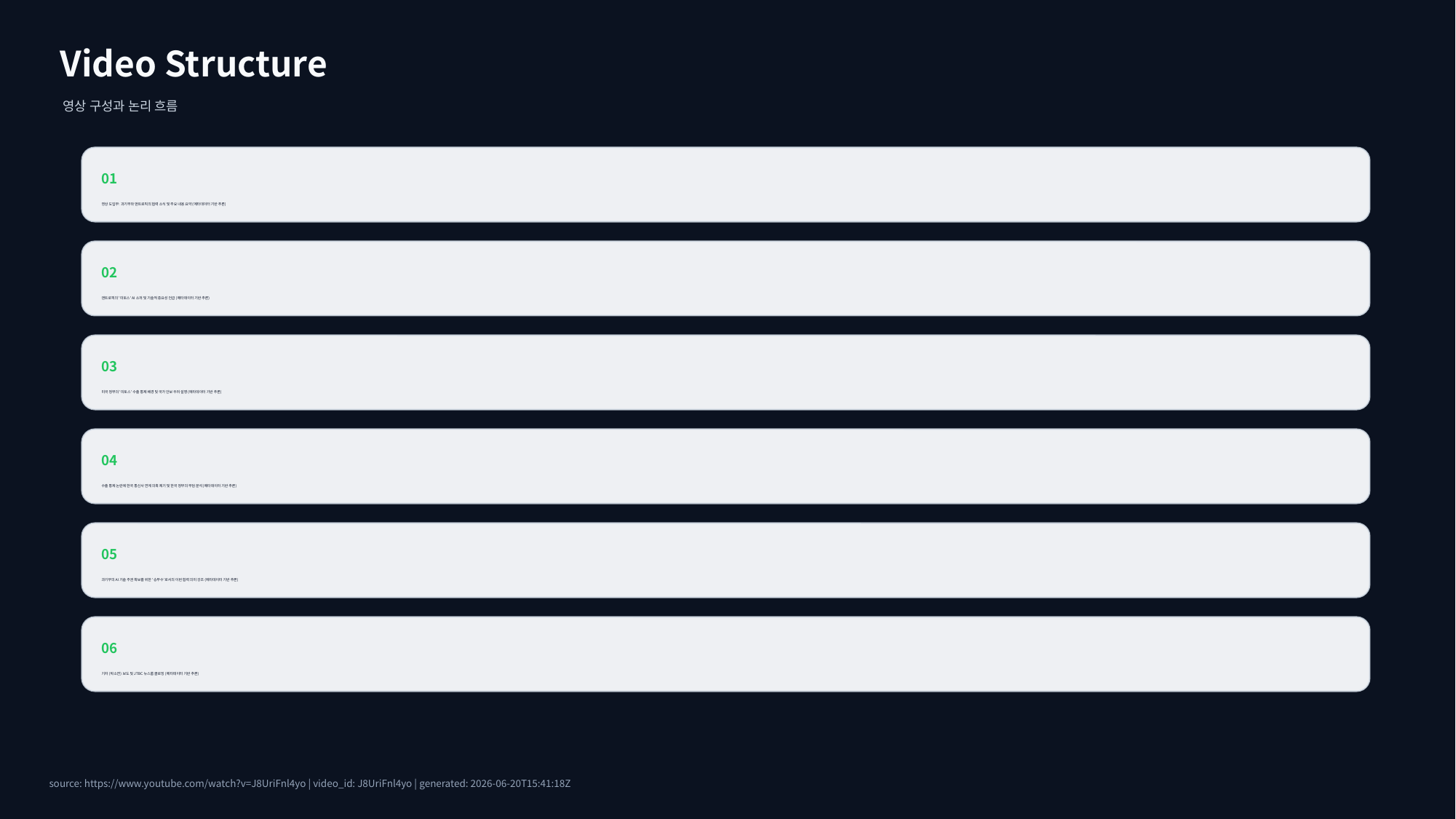

Video Structure
영상 구성과 논리 흐름

01
영상 도입부: 과기부와 앤트로픽의 협력 소식 및 주요 내용 요약 (메타데이터 기반 추론)

02
앤트로픽의 '미토스' AI 소개 및 기술적 중요성 언급 (메타데이터 기반 추론)

03
미국 정부의 '미토스' 수출 통제 배경 및 국가 안보 우려 설명 (메타데이터 기반 추론)

04
수출 통제 논란에 한국 통신사 연계 의혹 제기 및 한국 정부의 부담 분석 (메타데이터 기반 추론)

05
과기부의 AI 기술 주권 확보를 위한 '승부수'로서의 이번 협력 의미 강조 (메타데이터 기반 추론)

06
기자 (박소연) 보도 및 JTBC 뉴스룸 클로징 (메타데이터 기반 추론)
source: https://www.youtube.com/watch?v=J8UriFnl4yo | video_id: J8UriFnl4yo | generated: 2026-06-20T15:41:18Z